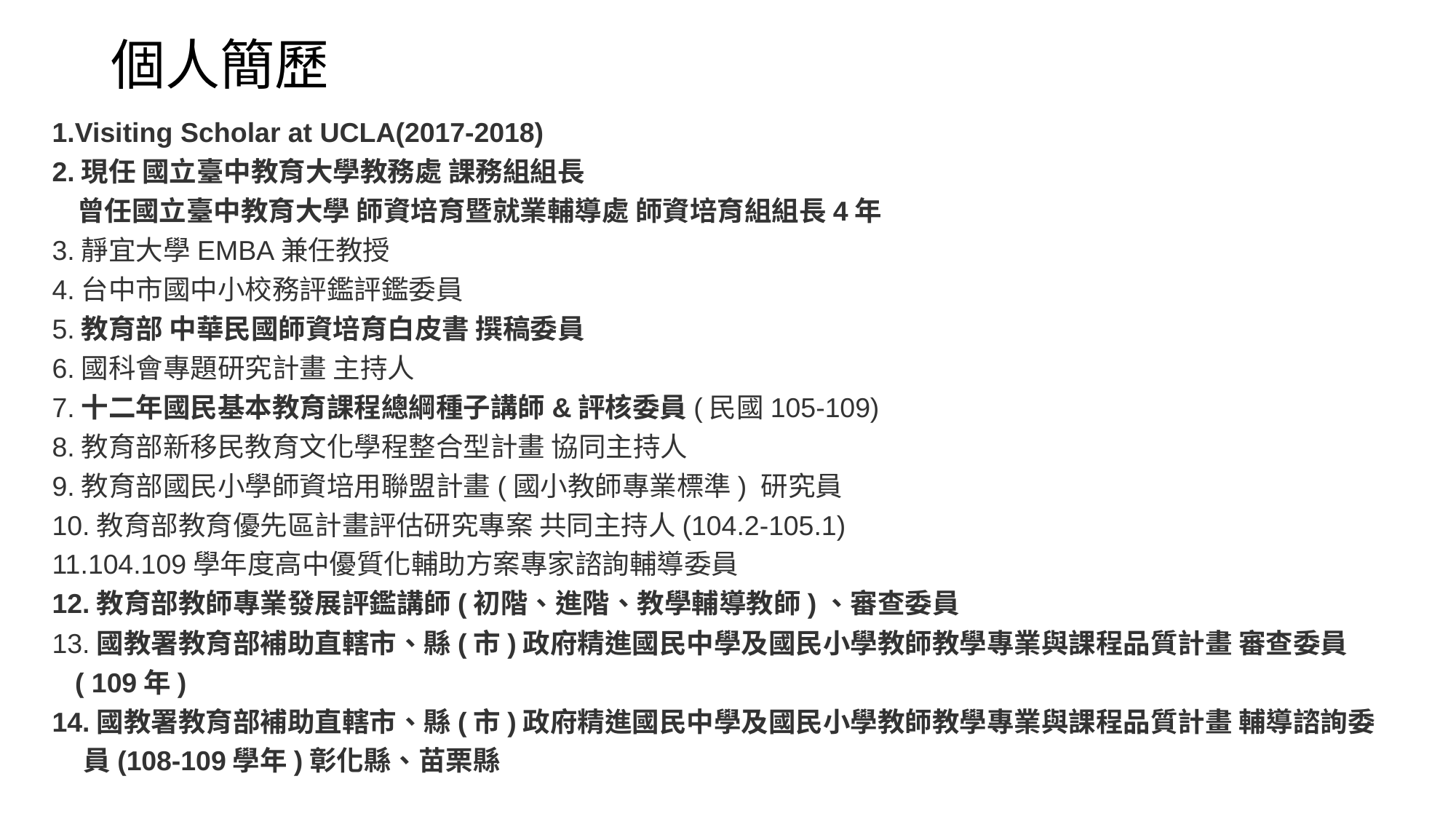

# 個人簡歷
1.Visiting Scholar at UCLA(2017-2018)
2.現任 國立臺中教育大學教務處 課務組組長
   曾任國立臺中教育大學 師資培育暨就業輔導處 師資培育組組長4年
3.靜宜大學EMBA兼任教授
4.台中市國中小校務評鑑評鑑委員
5.教育部 中華民國師資培育白皮書 撰稿委員
6.國科會專題研究計畫 主持人
7.十二年國民基本教育課程總綱種子講師&評核委員(民國105-109)
8.教育部新移民教育文化學程整合型計畫 協同主持人
9.教育部國民小學師資培用聯盟計畫(國小教師專業標準) 研究員
10.教育部教育優先區計畫評估研究專案 共同主持人(104.2-105.1)
11.104.109學年度高中優質化輔助方案專家諮詢輔導委員
12.教育部教師專業發展評鑑講師(初階、進階、教學輔導教師)、審查委員
13.國教署教育部補助直轄市、縣(市)政府精進國民中學及國民小學教師教學專業與課程品質計畫 審查委員
   ( 109年)
14.國教署教育部補助直轄市、縣(市)政府精進國民中學及國民小學教師教學專業與課程品質計畫 輔導諮詢委
    員(108-109學年)彰化縣、苗栗縣